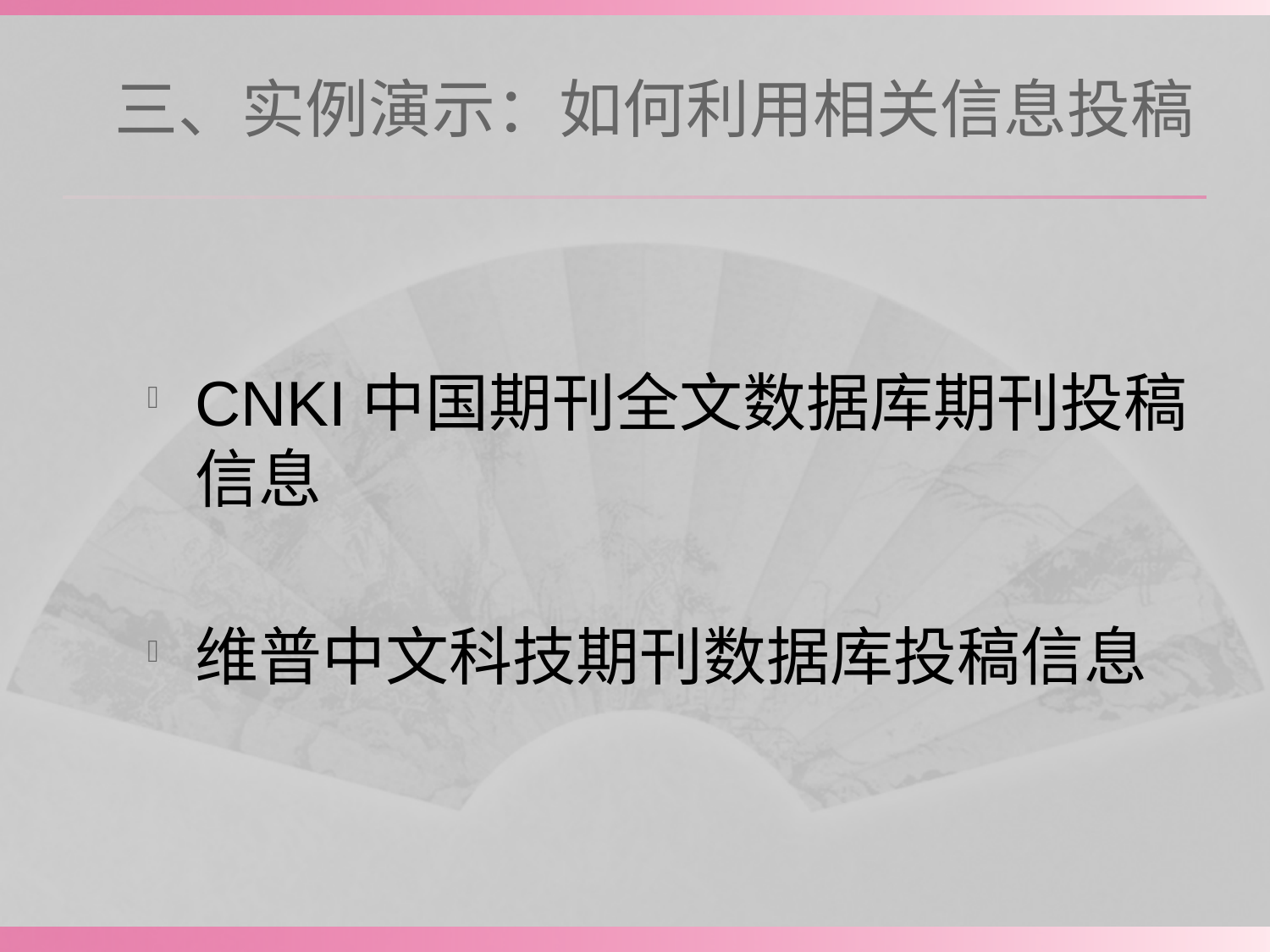

# 三、实例演示：如何利用相关信息投稿
CNKI中国期刊全文数据库期刊投稿信息

维普中文科技期刊数据库投稿信息